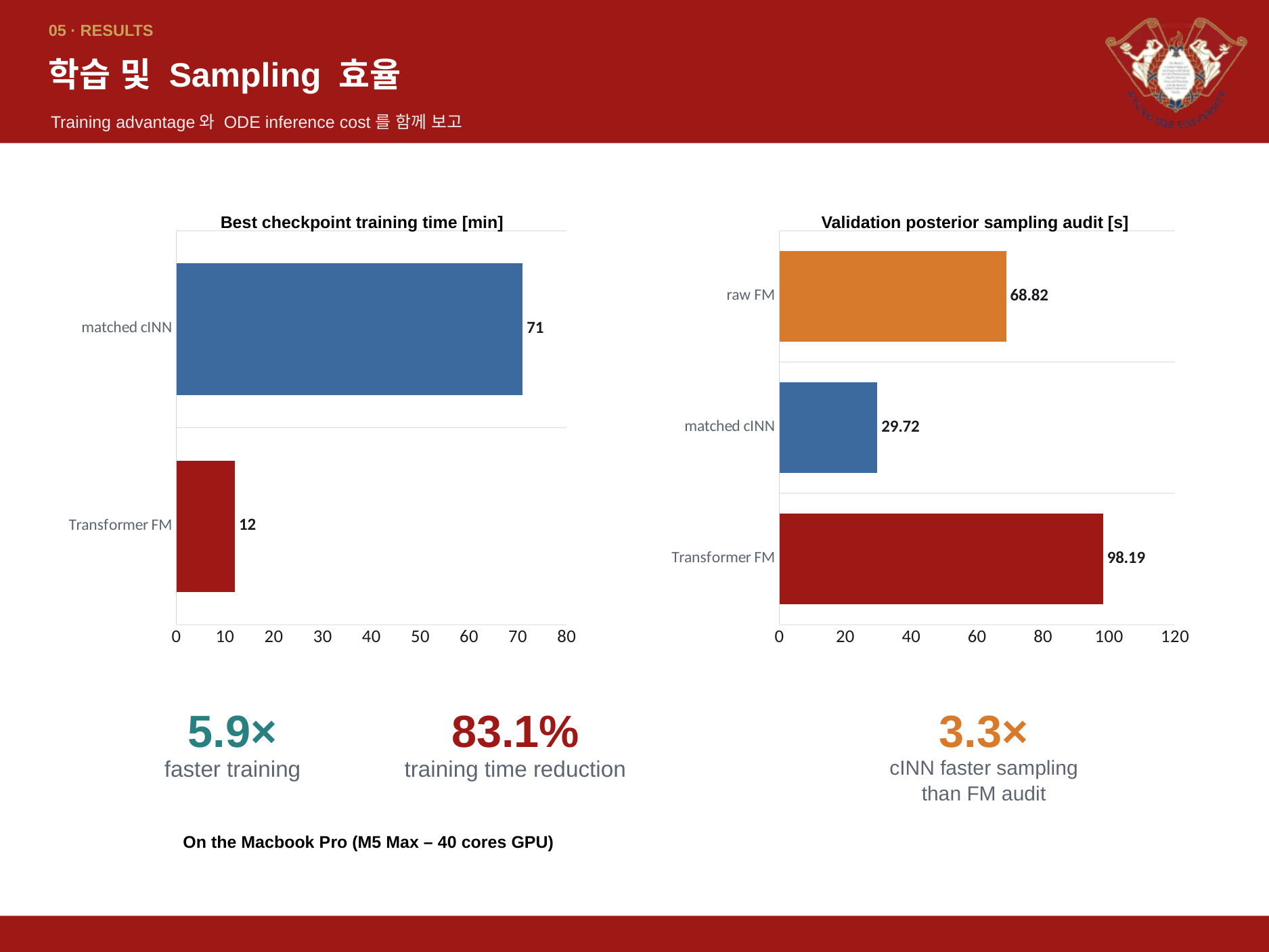

05 · RESULTS
학습 및 Sampling 효율
Training advantage와 ODE inference cost를 함께 보고
Best checkpoint training time [min]
Validation posterior sampling audit [s]

### Chart

| Category |  |
|---|---|
| Transformer FM | 12.0 |
| matched cINN | 71.0 |

### Chart

| Category |  |
|---|---|
| Transformer FM | 98.19 |
| matched cINN | 29.72 |
| raw FM | 68.82 |
5.9×
83.1%
3.3×
faster training
training time reduction
cINN faster sampling
than FM audit
On the Macbook Pro (M5 Max – 40 cores GPU)